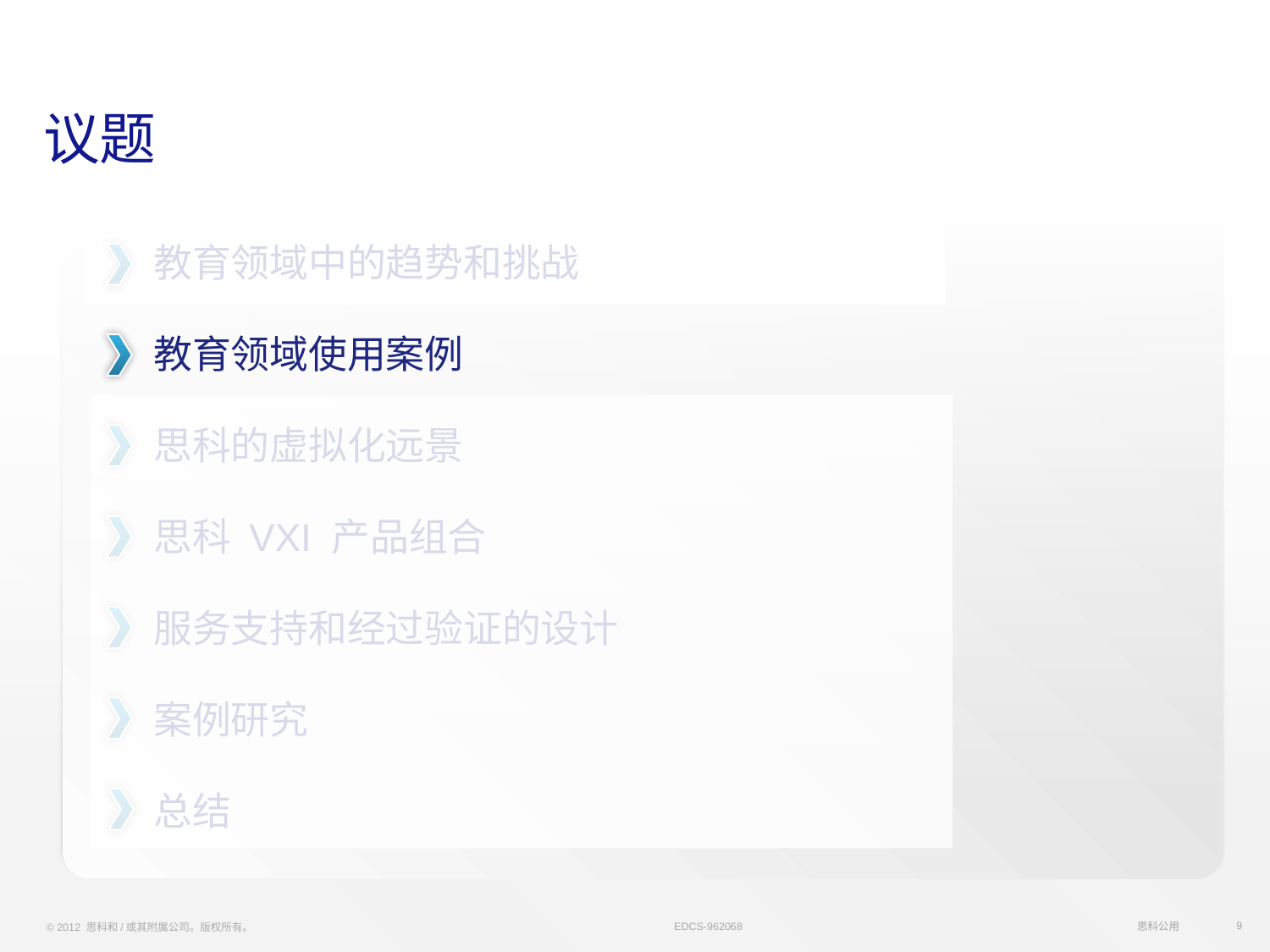

# 议题

教育领域中的趋势和挑战
教育领域使用案例
思科的虚拟化远景
思科 VXI 产品组合
服务支持和经过验证的设计
案例研究
总结